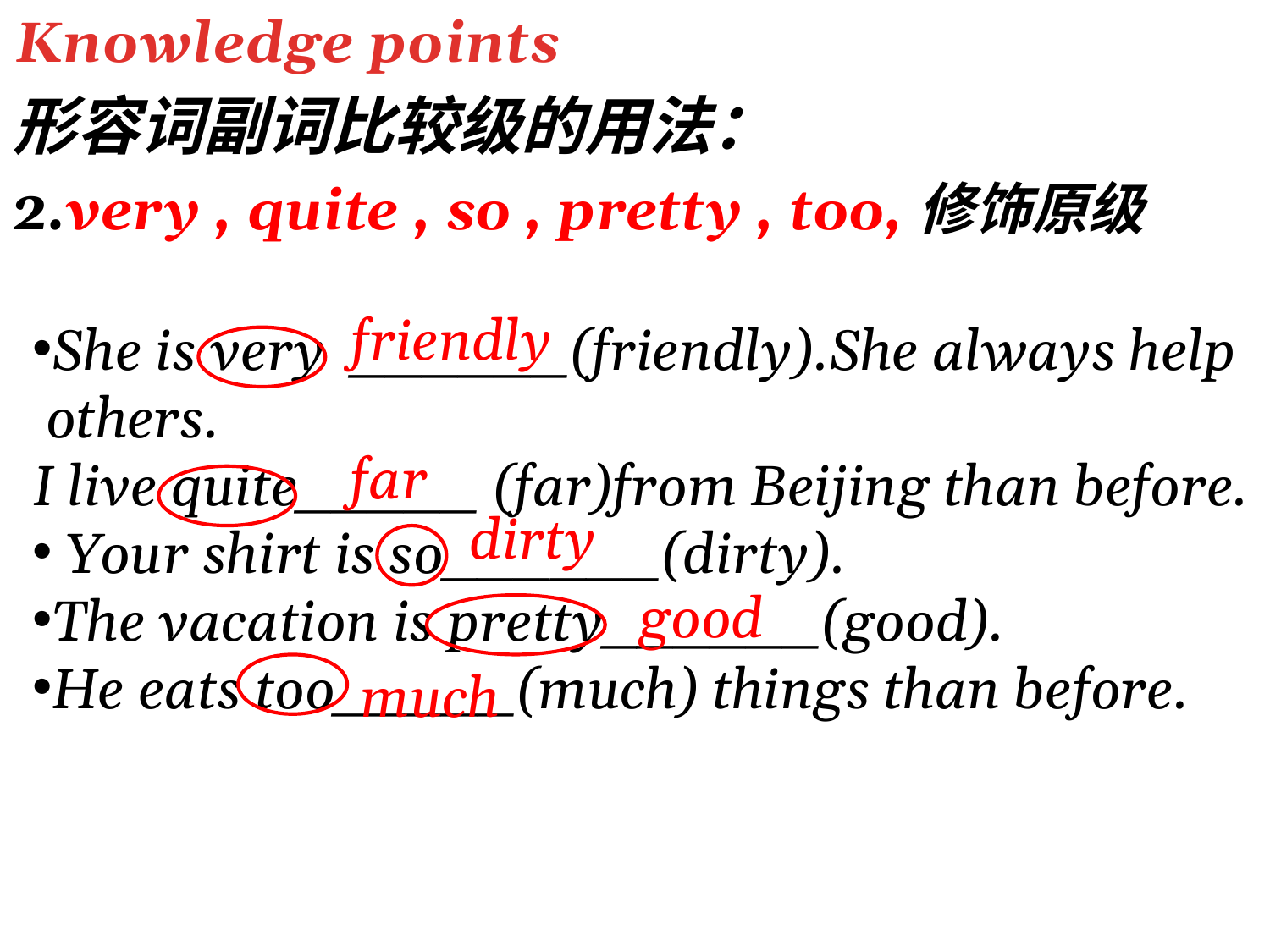

Knowledge points
形容词副词比较级的用法：
2.very , quite , so , pretty , too,修饰原级

friendly
She is very  ______(friendly).She always help
 others.
I live quite_____ (far)from Beijing than before.
 Your shirt is so______(dirty).
The vacation is pretty______(good).
He eats too_____(much) things than before.

far

dirty

good

much